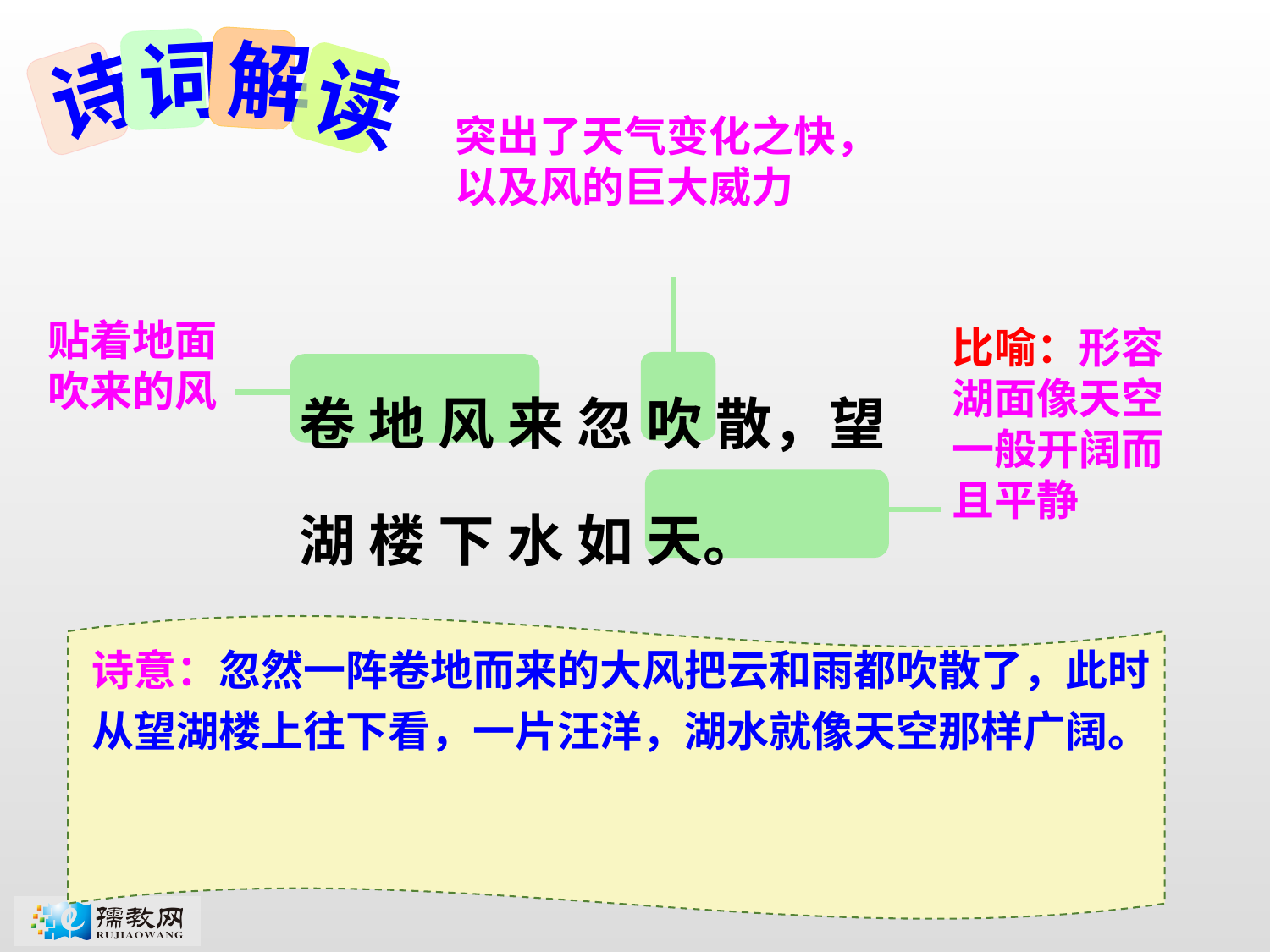

解
词
读
诗
突出了天气变化之快，以及风的巨大威力
贴着地面吹来的风
比喻：形容湖面像天空一般开阔而且平静
卷 地 风 来 忽 吹 散，望 湖 楼 下 水 如 天。

诗意：忽然一阵卷地而来的大风把云和雨都吹散了，此时从望湖楼上往下看，一片汪洋，湖水就像天空那样广阔。